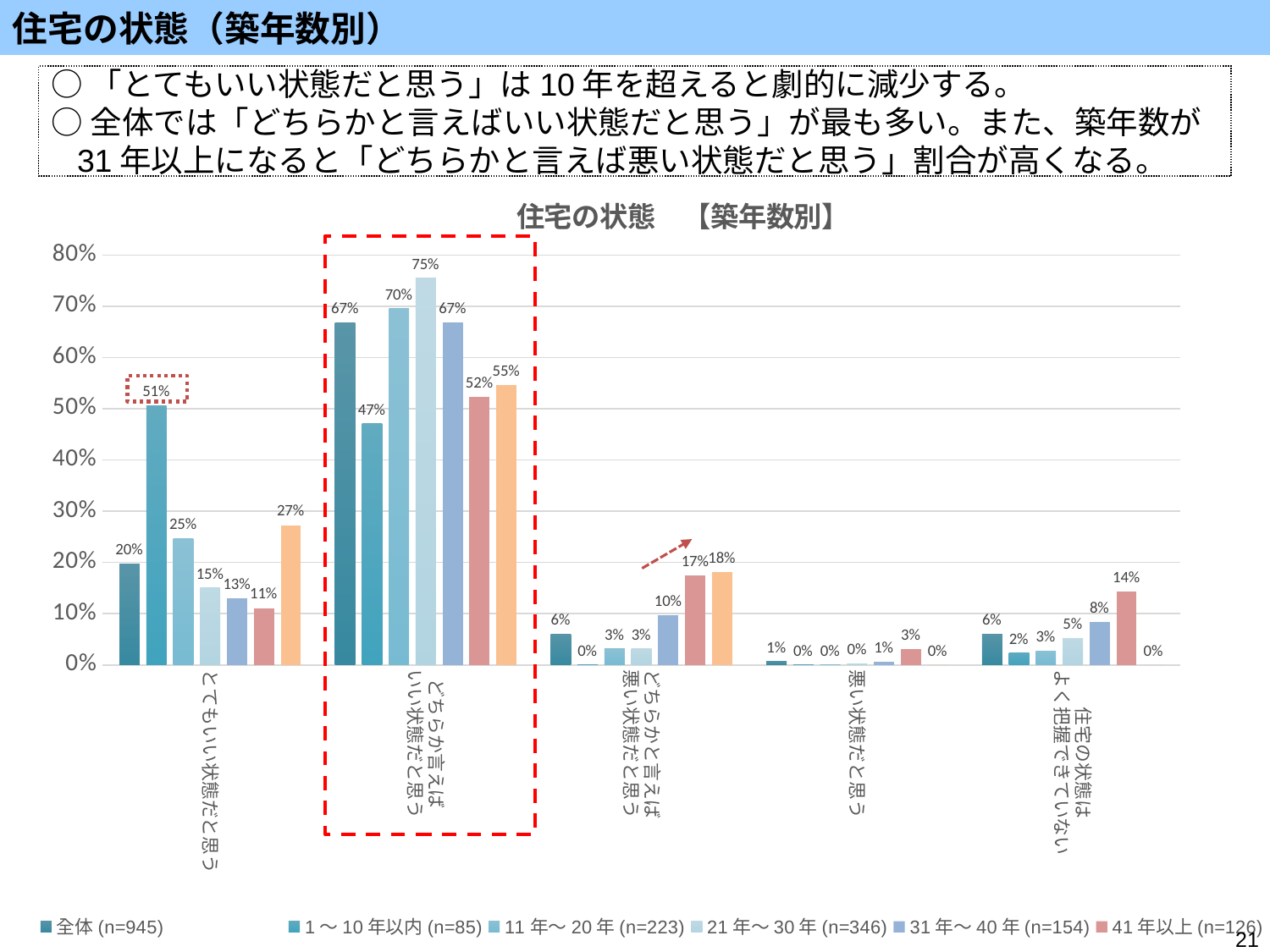

住宅の状態（築年数別）
○「とてもいい状態だと思う」は10年を超えると劇的に減少する。
○全体では「どちらかと言えばいい状態だと思う」が最も多い。また、築年数が31年以上になると「どちらかと言えば悪い状態だと思う」割合が高くなる。

### Chart: 住宅の状態　【築年数別】

| Category | 全体(n=945) | 1～10年以内(n=85) | 11年～20年(n=223) | 21年～30年(n=346) | 31年～40年(n=154) | 41年以上(n=126) | わからない・無回答(n=11) |
|---|---|---|---|---|---|---|---|
| とてもいい状態だと思う | 0.19788359788359788 | 0.5058823529411764 | 0.24663677130044842 | 0.15028901734104047 | 0.12987012987012986 | 0.1111111111111111 | 0.2727272727272727 |
| どちらか言えば
いい状態だと思う | 0.6677248677248677 | 0.47058823529411764 | 0.695067264573991 | 0.7543352601156069 | 0.6688311688311688 | 0.5238095238095238 | 0.5454545454545454 |
| どちらかと言えば
悪い状態だと思う | 0.06031746031746032 | 0.0 | 0.03139013452914798 | 0.031791907514450865 | 0.09740259740259741 | 0.1746031746031746 | 0.18181818181818182 |
| 悪い状態だと思う | 0.006349206349206349 | 0.0 | 0.0 | 0.002890173410404624 | 0.006493506493506494 | 0.031746031746031744 | 0.0 |
| 住宅の状態は
よく把握できていない | 0.06031746031746032 | 0.023529411764705882 | 0.026905829596412557 | 0.05202312138728324 | 0.08441558441558442 | 0.14285714285714285 | 0.0 |

21